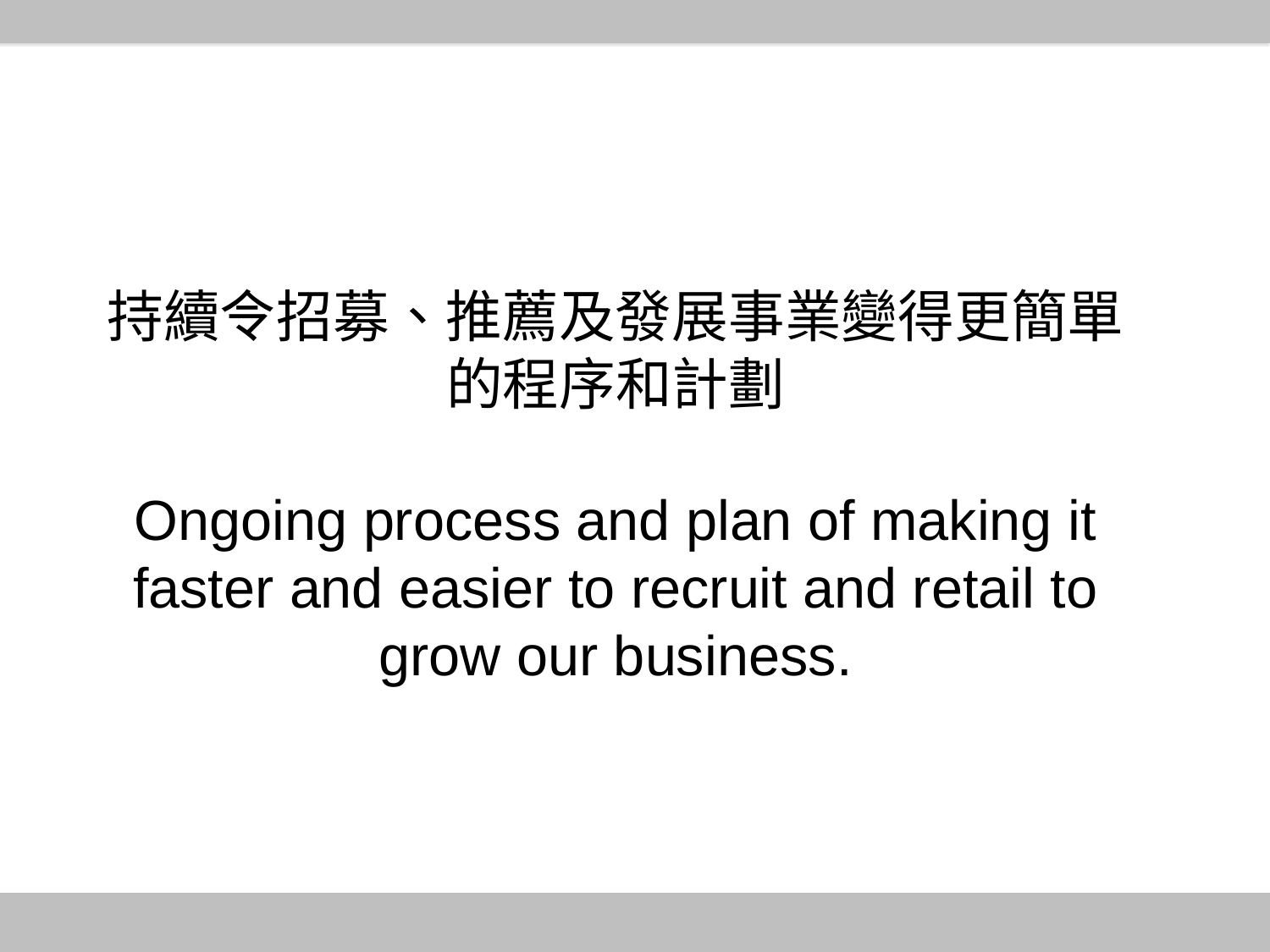

持續令招募、推薦及發展事業變得更簡單的程序和計劃

Ongoing process and plan of making it faster and easier to recruit and retail to grow our business.